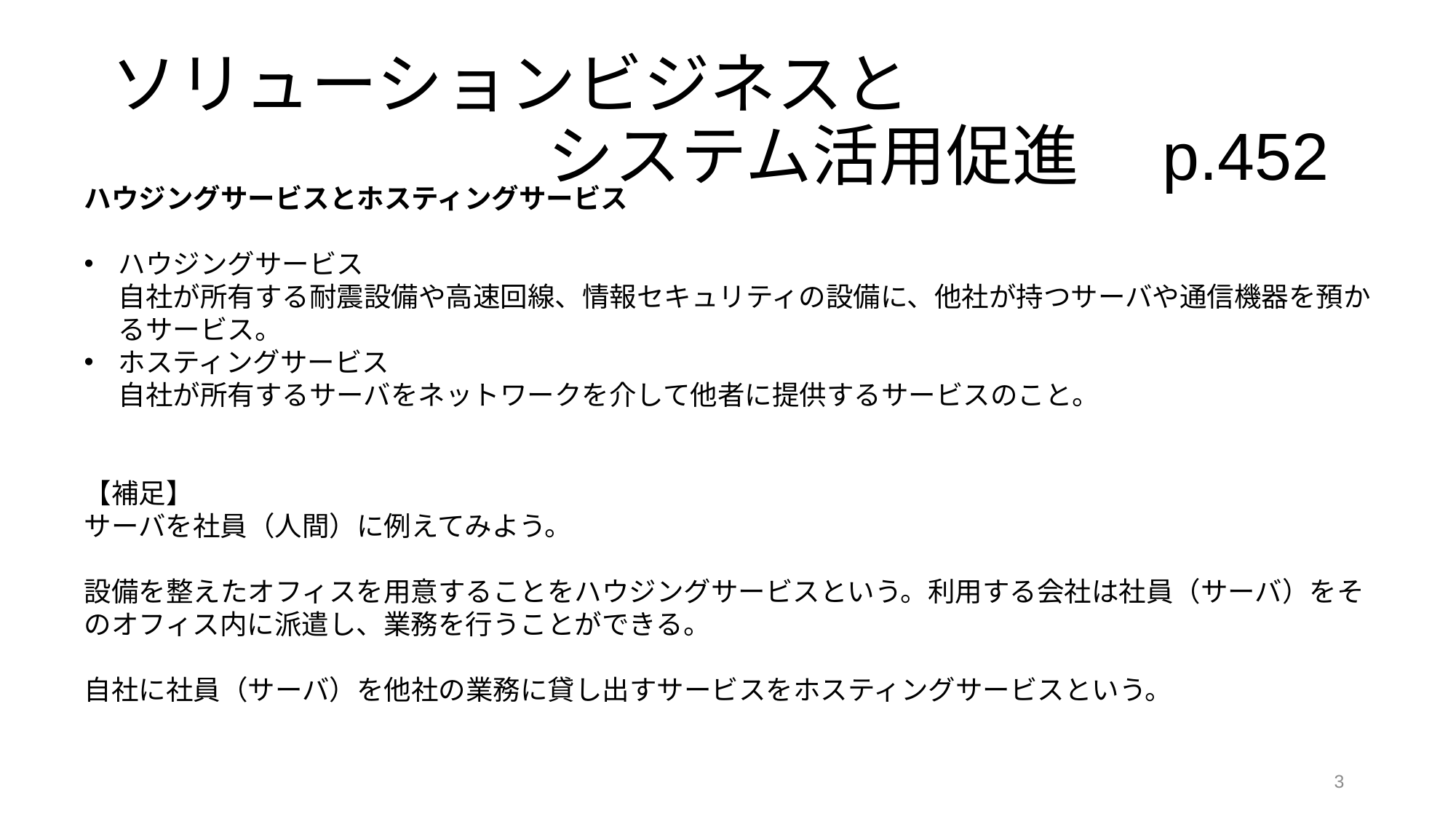

# ソリューションビジネスと システム活用促進　p.452
ハウジングサービスとホスティングサービス

ハウジングサービス
自社が所有する耐震設備や高速回線、情報セキュリティの設備に、他社が持つサーバや通信機器を預かるサービス。
ホスティングサービス
自社が所有するサーバをネットワークを介して他者に提供するサービスのこと。

【補足】
サーバを社員（人間）に例えてみよう。

設備を整えたオフィスを用意することをハウジングサービスという。利用する会社は社員（サーバ）をそのオフィス内に派遣し、業務を行うことができる。

自社に社員（サーバ）を他社の業務に貸し出すサービスをホスティングサービスという。

3